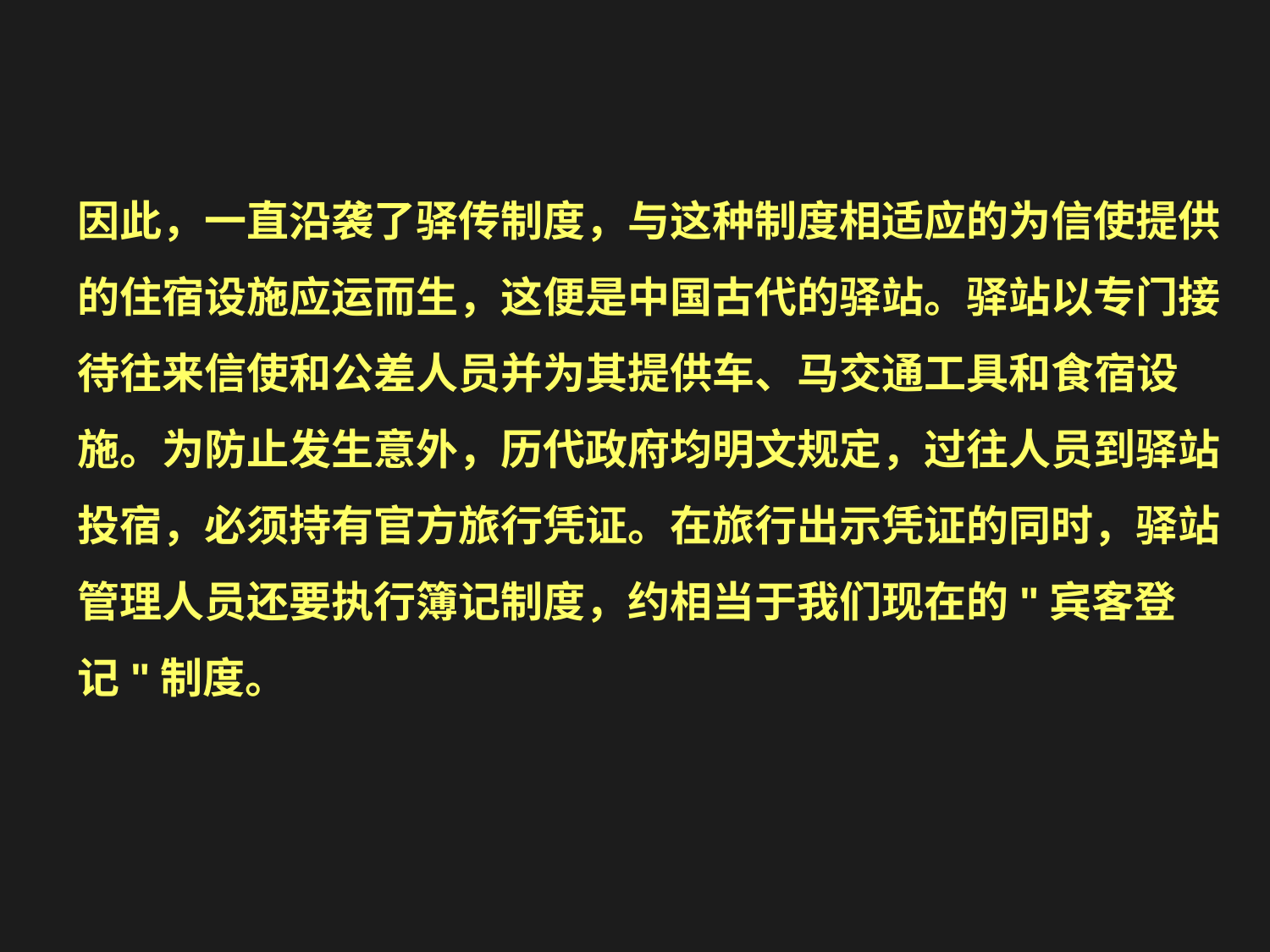

因此，一直沿袭了驿传制度，与这种制度相适应的为信使提供的住宿设施应运而生，这便是中国古代的驿站。驿站以专门接待往来信使和公差人员并为其提供车、马交通工具和食宿设施。为防止发生意外，历代政府均明文规定，过往人员到驿站投宿，必须持有官方旅行凭证。在旅行出示凭证的同时，驿站管理人员还要执行簿记制度，约相当于我们现在的"宾客登记"制度。